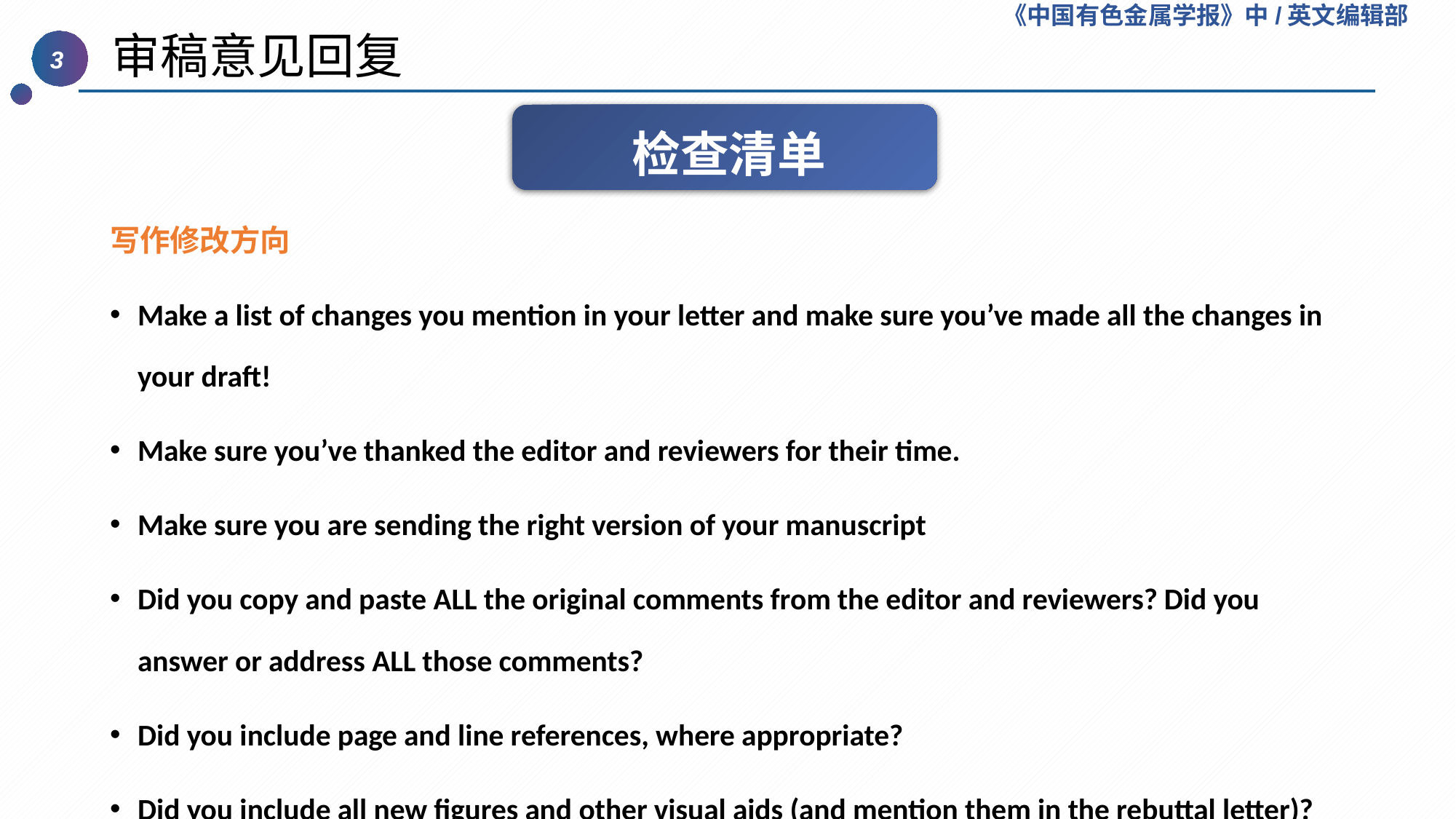

《中国有色金属学报》中/英文编辑部

      审稿意见回复

3

检查清单
写作修改方向
Make a list of changes you mention in your letter and make sure you’ve made all the changes in your draft!
Make sure you’ve thanked the editor and reviewers for their time.
Make sure you are sending the right version of your manuscript
Did you copy and paste ALL the original comments from the editor and reviewers? Did you answer or address ALL those comments?
Did you include page and line references, where appropriate?
Did you include all new figures and other visual aids (and mention them in the rebuttal letter)?